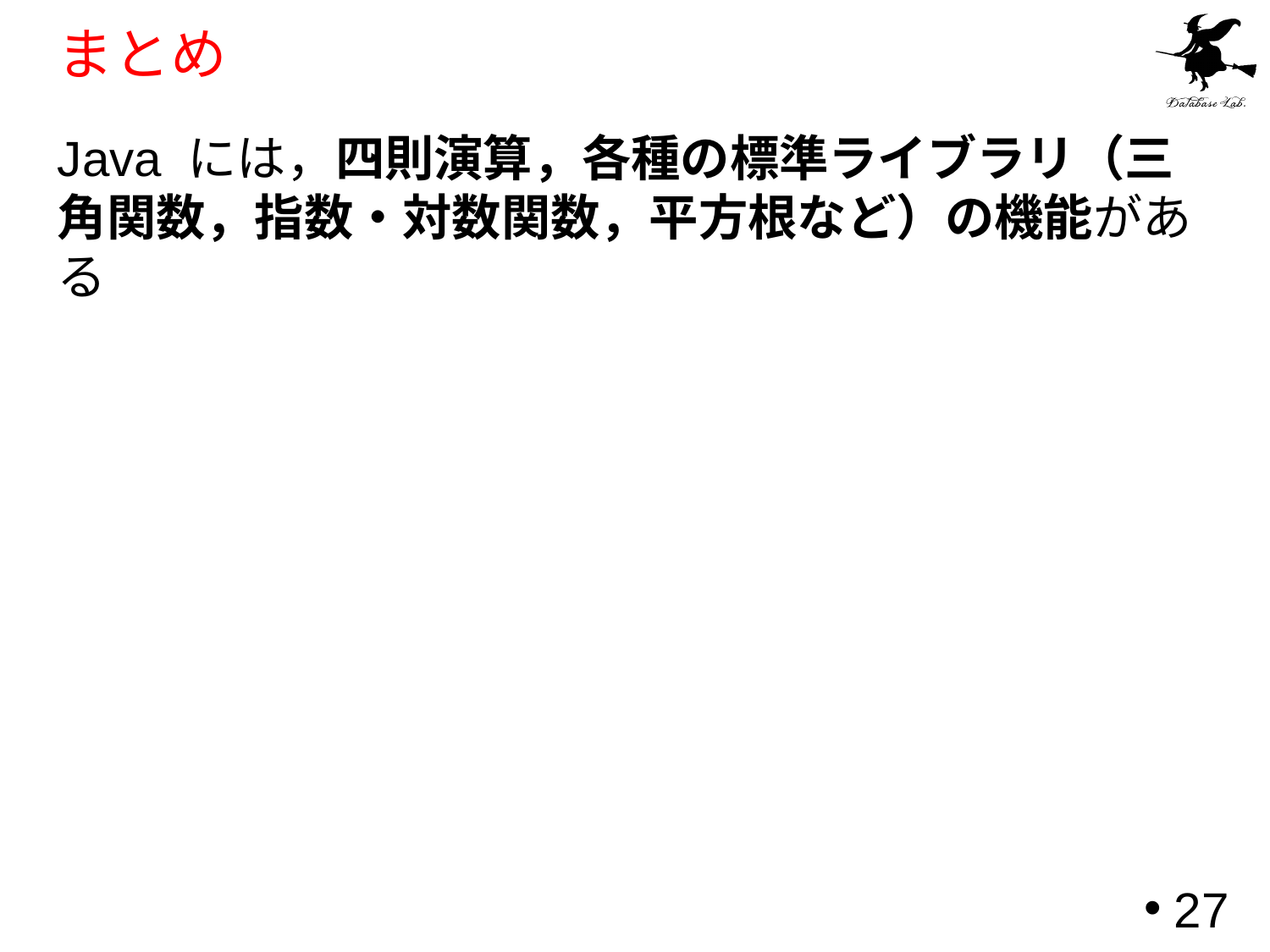

# まとめ
Java には，四則演算，各種の標準ライブラリ（三角関数，指数・対数関数，平方根など）の機能がある

27